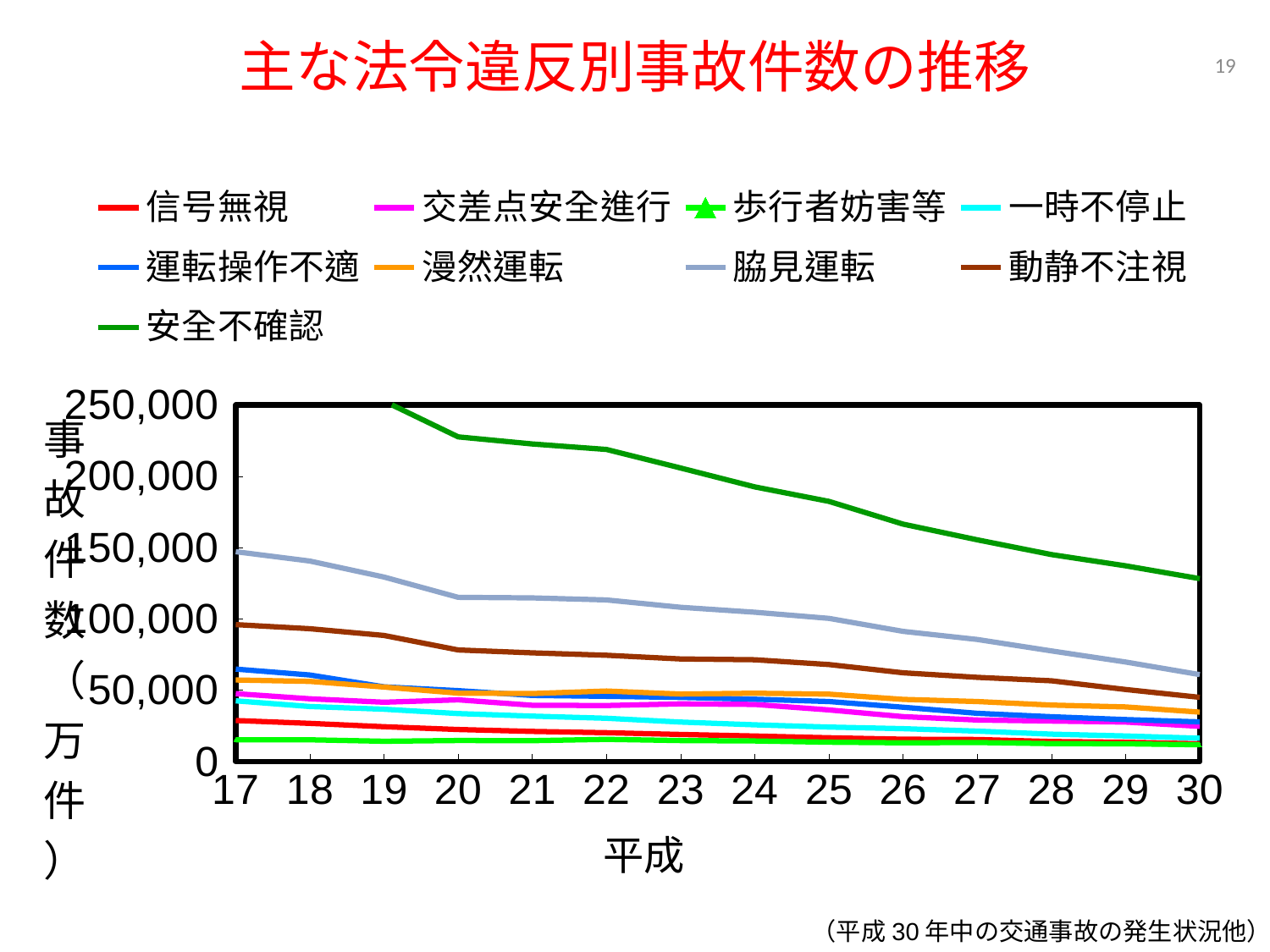

# 主な法令違反別事故件数の推移
19

### Chart

| Category | 信号無視 | 交差点安全進行 | 歩行者妨害等 | 一時不停止 | 運転操作不適 | 漫然運転 | 脇見運転 | 動静不注視 | 安全不確認 |
|---|---|---|---|---|---|---|---|---|---|
| 17 | 28818.0 | 47637.0 | 15353.0 | 42596.0 | 64860.0 | 57217.0 | 147101.0 | 96030.0 | 270017.0 |
| 18 | 26803.0 | 44037.0 | 15282.0 | 38615.0 | 60731.0 | 56243.0 | 140534.0 | 93132.0 | 261277.0 |
| 19 | 24445.0 | 41630.0 | 14282.0 | 36727.0 | 52419.0 | 52270.0 | 129347.0 | 88411.0 | 252637.0 |
| 20 | 22513.0 | 43311.0 | 14818.0 | 33670.0 | 49750.0 | 47941.0 | 115144.0 | 78233.0 | 227588.0 |
| 21 | 21185.0 | 39467.0 | 14704.0 | 31870.0 | 46395.0 | 47719.0 | 114769.0 | 76223.0 | 222585.0 |
| 22 | 20250.0 | 39306.0 | 15587.0 | 30370.0 | 45757.0 | 49475.0 | 113313.0 | 74524.0 | 218751.0 |
| 23 | 19022.0 | 40478.0 | 14778.0 | 27714.0 | 45005.0 | 47370.0 | 108180.0 | 71955.0 | 205782.0 |
| 24 | 17951.0 | 40069.0 | 14504.0 | 25797.0 | 43709.0 | 47917.0 | 104712.0 | 71375.0 | 192557.0 |
| 25 | 16720.0 | 36233.0 | 13616.0 | 24221.0 | 42117.0 | 47282.0 | 100400.0 | 68032.0 | 182376.0 |
| 26 | 15702.0 | 31516.0 | 13197.0 | 23091.0 | 38133.0 | 43600.0 | 91293.0 | 62240.0 | 166450.0 |
| 27 | 15505.0 | 29168.0 | 13427.0 | 21391.0 | 33845.0 | 42103.0 | 85601.0 | 59044.0 | 155446.0 |
| 28 | 14110.0 | 28393.0 | 12614.0 | 19248.0 | 31465.0 | 39625.0 | 77586.0 | 56677.0 | 145093.0 |
| 29 | 13590.0 | 27724.0 | 12487.0 | 17990.0 | 29476.0 | 38350.0 | 69815.0 | 50567.0 | 137214.0 |
| 30 | 12495.0 | 24771.0 | 11809.0 | 16400.0 | 27859.0 | 34707.0 | 60990.0 | 45084.0 | 128224.0 |
（平成30年中の交通事故の発生状況他）